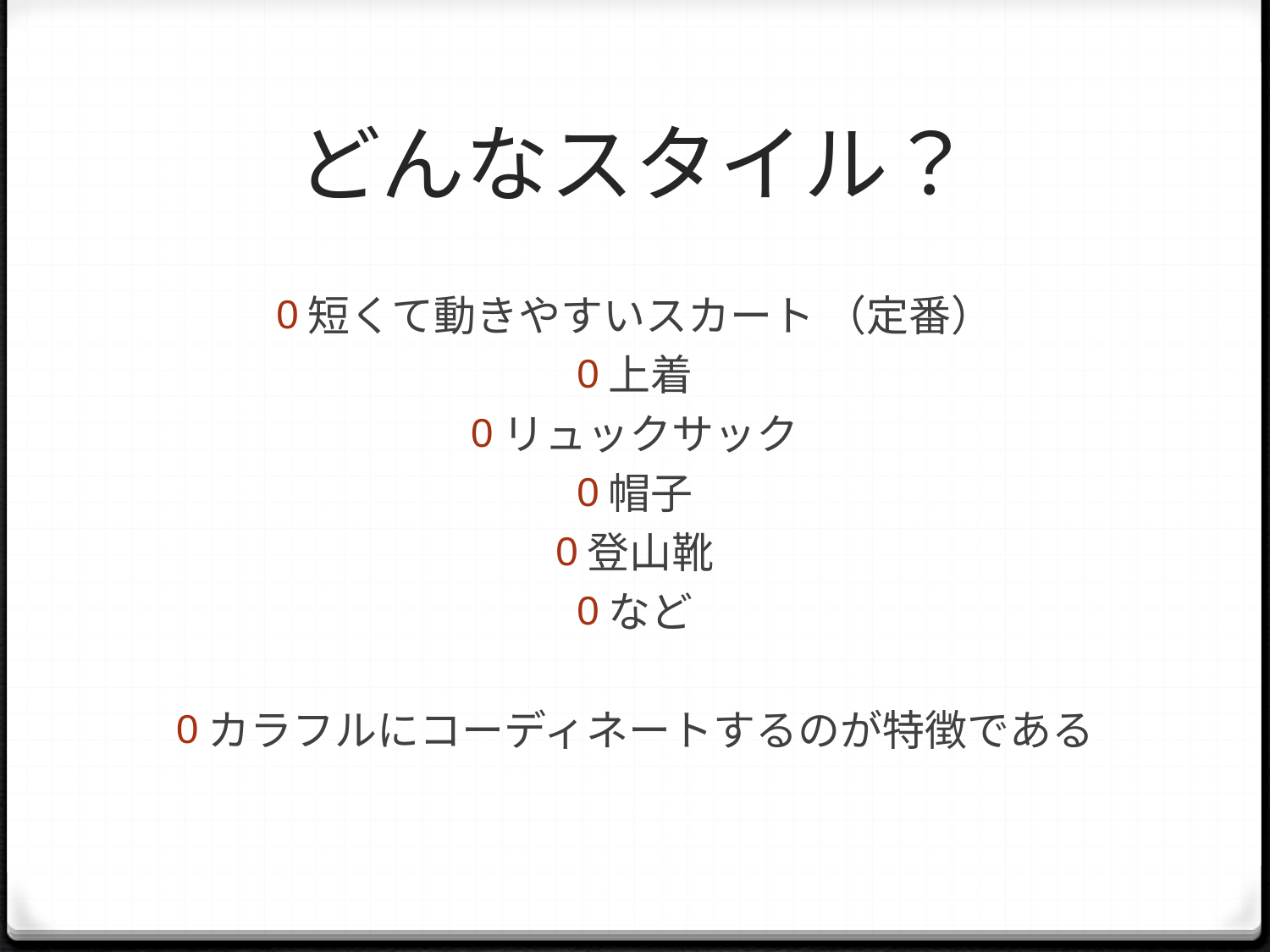

# どんなスタイル？
短くて動きやすいスカート （定番）
上着
リュックサック
帽子
登山靴
など

カラフルにコーディネートするのが特徴である